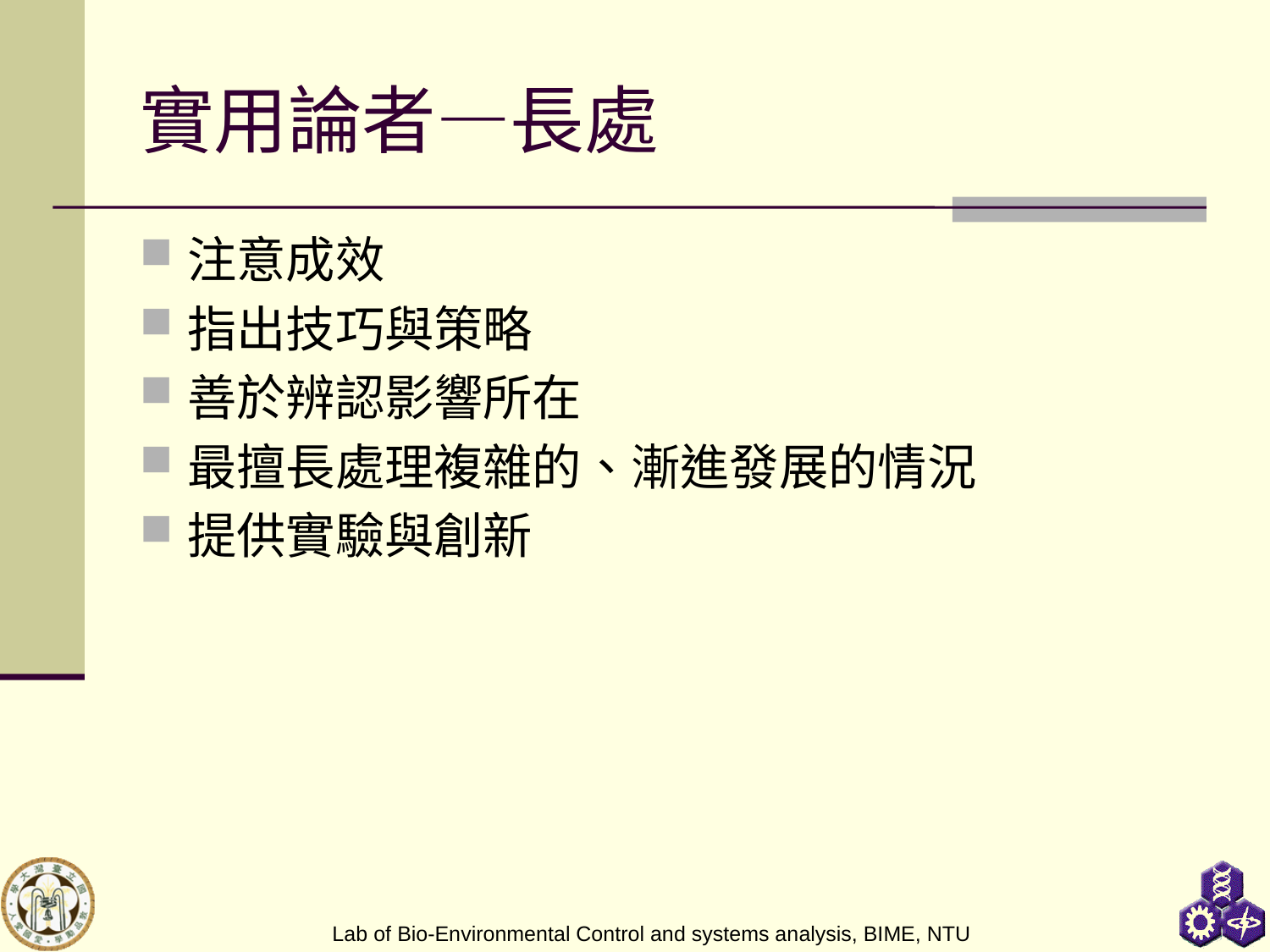

# 實用論者—長處
注意成效
指出技巧與策略
善於辨認影響所在
最擅長處理複雜的、漸進發展的情況
提供實驗與創新